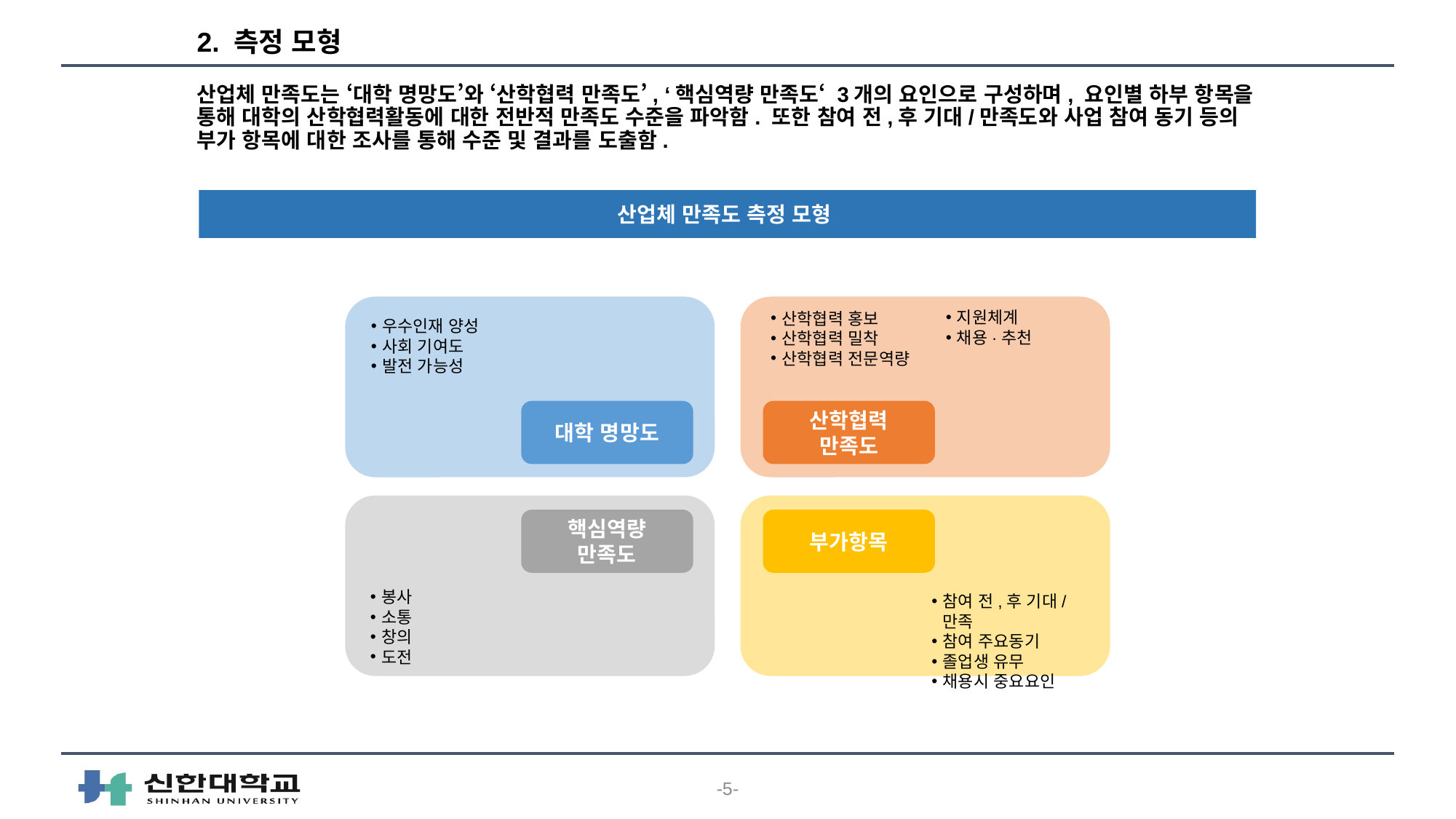

# 2. 측정 모형
산업체 만족도는 ‘대학 명망도’와 ‘산학협력 만족도’, ‘핵심역량 만족도‘ 3개의 요인으로 구성하며, 요인별 하부 항목을 통해 대학의 산학협력활동에 대한 전반적 만족도 수준을 파악함. 또한 참여 전,후 기대/만족도와 사업 참여 동기 등의 부가 항목에 대한 조사를 통해 수준 및 결과를 도출함.
산업체 만족도 측정 모형

지원체계
채용·추천
산학협력 홍보
산학협력 밀착
산학협력 전문역량
우수인재 양성
사회 기여도
발전 가능성
대학 명망도
산학협력
만족도

핵심역량
만족도
부가항목
봉사
소통
창의
도전
참여 전,후 기대/만족
참여 주요동기
졸업생 유무
채용시 중요요인
-5-